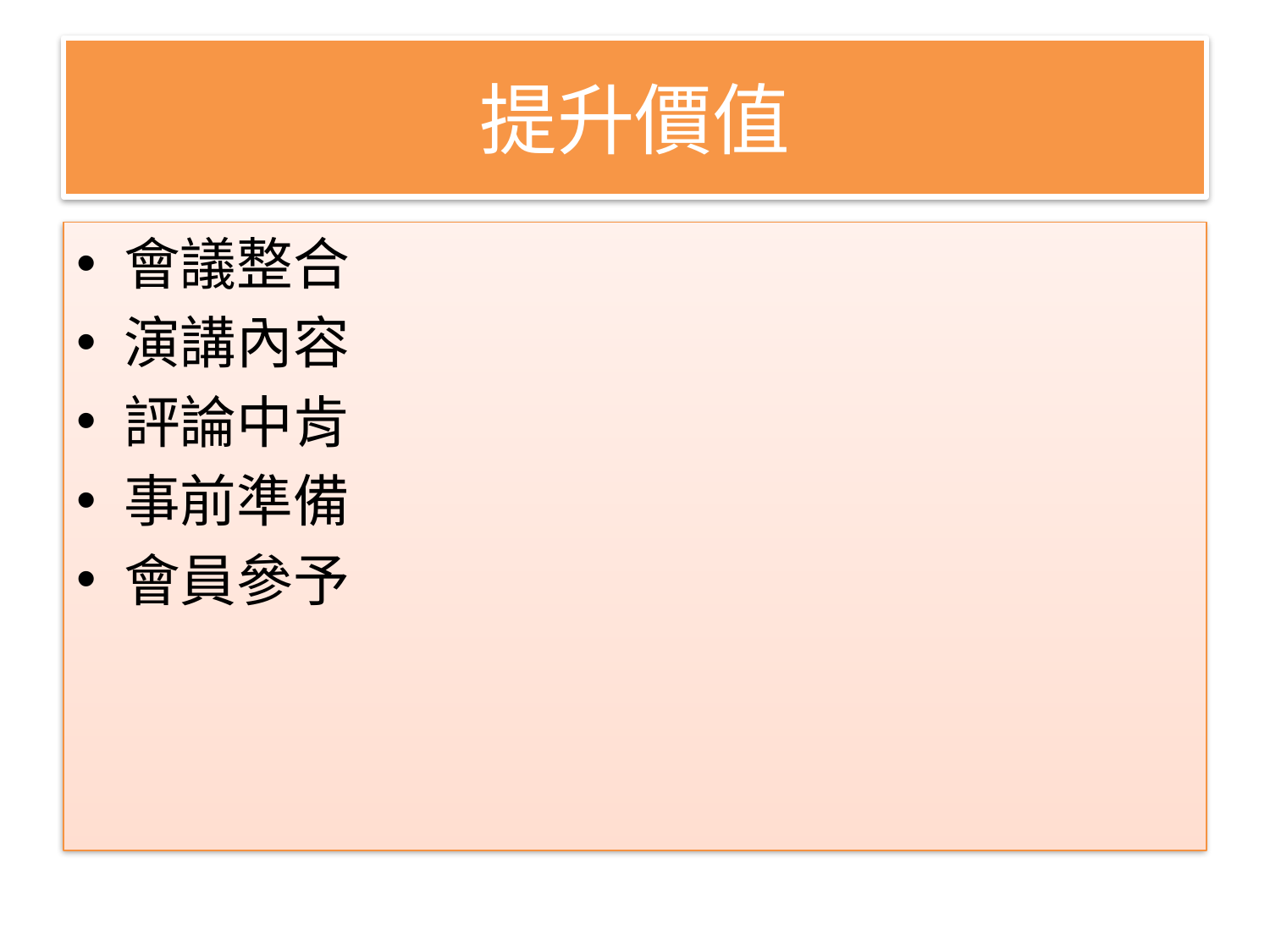

# 提升價值
會議整合
演講內容
評論中肯
事前準備
會員參予